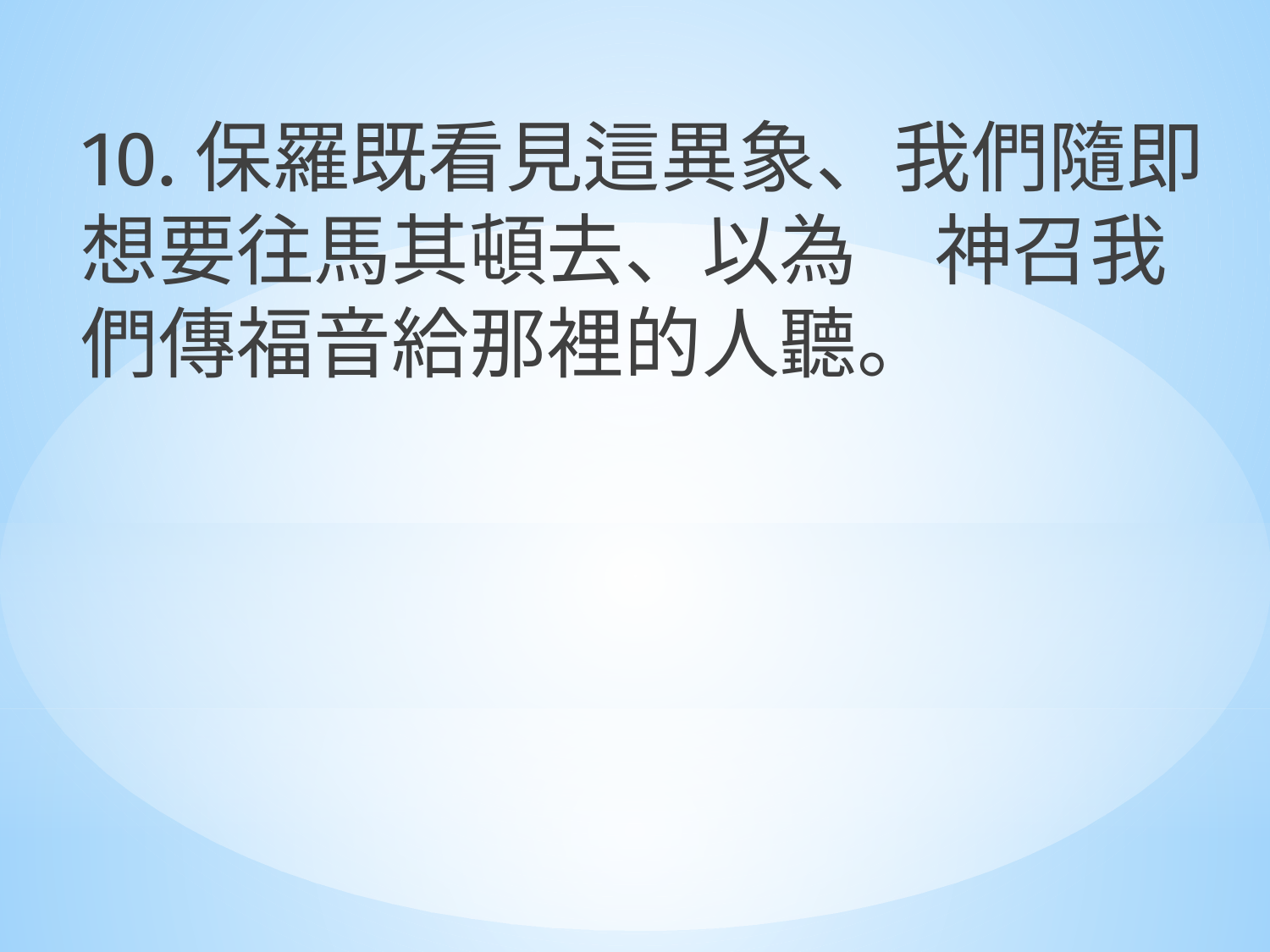

10.保羅既看見這異象、我們隨即想要往馬其頓去、以為　神召我們傳福音給那裡的人聽。

#